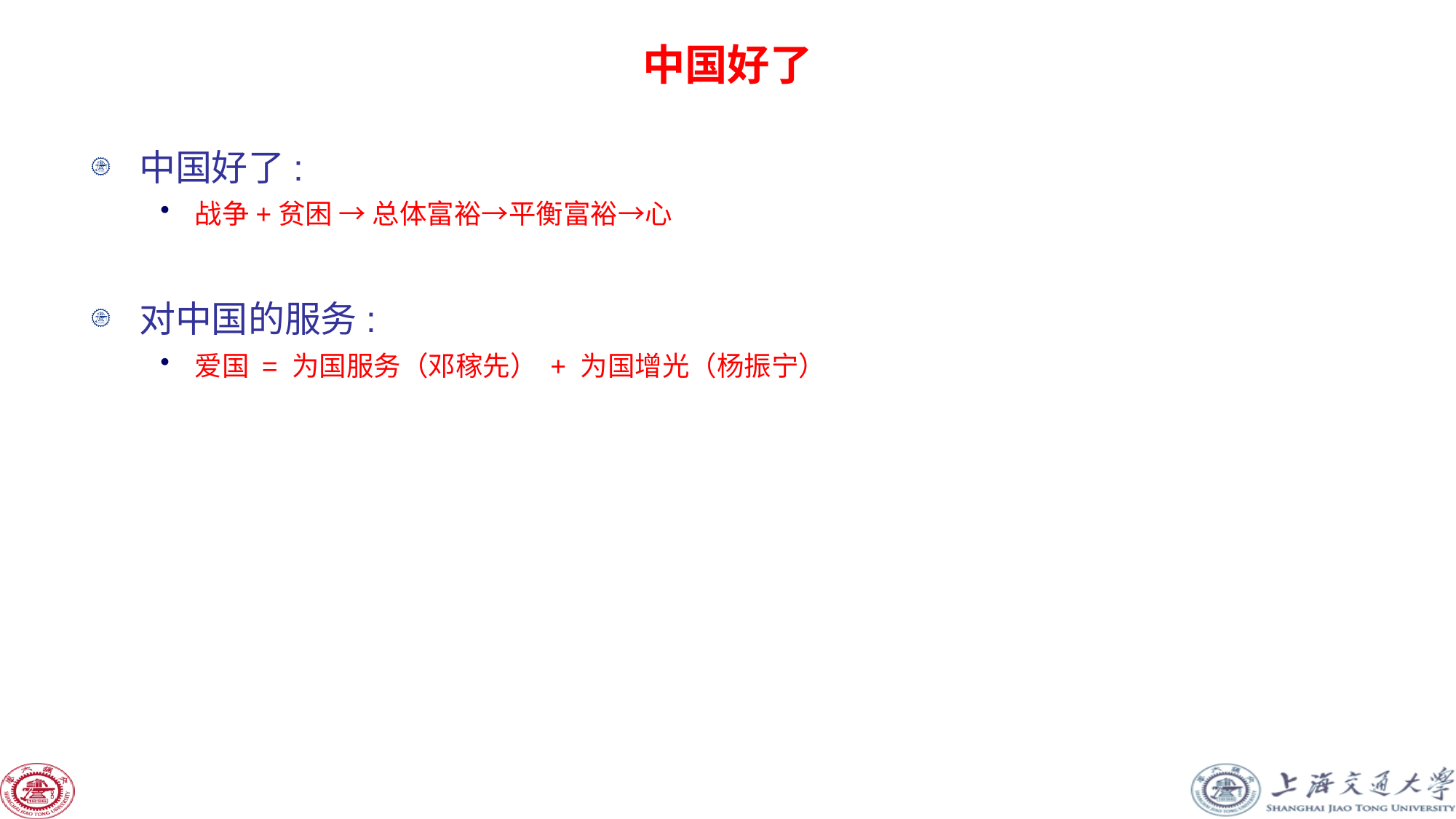

# 中国好了
中国好了:
战争+贫困 → 总体富裕→平衡富裕→心

对中国的服务:
爱国 = 为国服务（邓稼先） + 为国增光（杨振宁）